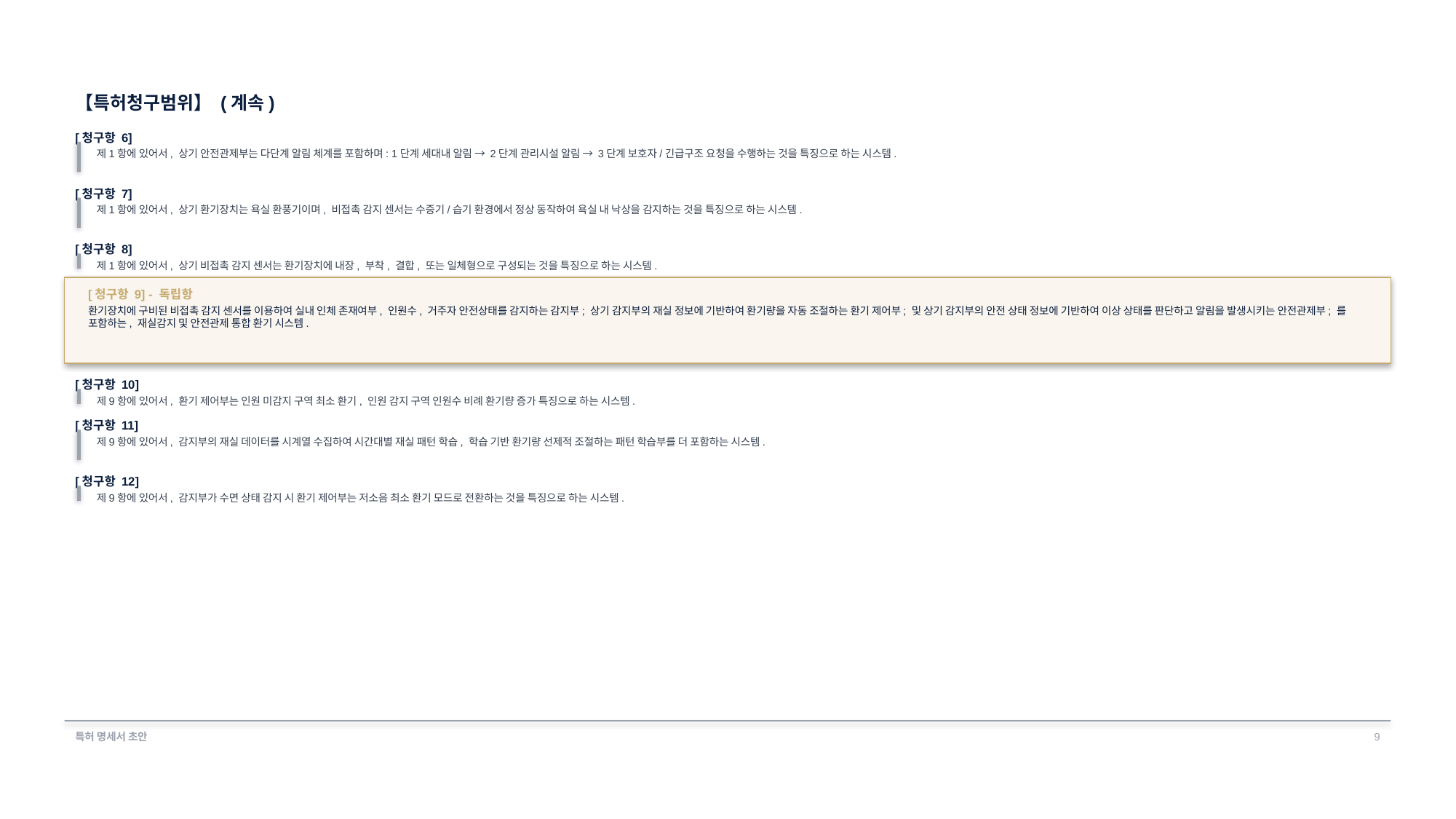

【특허청구범위】 (계속)
[청구항 6]

제1항에 있어서, 상기 안전관제부는 다단계 알림 체계를 포함하며: 1단계 세대내 알림 → 2단계 관리시설 알림 → 3단계 보호자/긴급구조 요청을 수행하는 것을 특징으로 하는 시스템.
[청구항 7]

제1항에 있어서, 상기 환기장치는 욕실 환풍기이며, 비접촉 감지 센서는 수증기/습기 환경에서 정상 동작하여 욕실 내 낙상을 감지하는 것을 특징으로 하는 시스템.
[청구항 8]

제1항에 있어서, 상기 비접촉 감지 센서는 환기장치에 내장, 부착, 결합, 또는 일체형으로 구성되는 것을 특징으로 하는 시스템.

[청구항 9] - 독립항
환기장치에 구비된 비접촉 감지 센서를 이용하여 실내 인체 존재여부, 인원수, 거주자 안전상태를 감지하는 감지부; 상기 감지부의 재실 정보에 기반하여 환기량을 자동 조절하는 환기 제어부; 및 상기 감지부의 안전 상태 정보에 기반하여 이상 상태를 판단하고 알림을 발생시키는 안전관제부; 를 포함하는, 재실감지 및 안전관제 통합 환기 시스템.
[청구항 10]

제9항에 있어서, 환기 제어부는 인원 미감지 구역 최소 환기, 인원 감지 구역 인원수 비례 환기량 증가 특징으로 하는 시스템.
[청구항 11]

제9항에 있어서, 감지부의 재실 데이터를 시계열 수집하여 시간대별 재실 패턴 학습, 학습 기반 환기량 선제적 조절하는 패턴 학습부를 더 포함하는 시스템.
[청구항 12]

제9항에 있어서, 감지부가 수면 상태 감지 시 환기 제어부는 저소음 최소 환기 모드로 전환하는 것을 특징으로 하는 시스템.

특허 명세서 초안
9